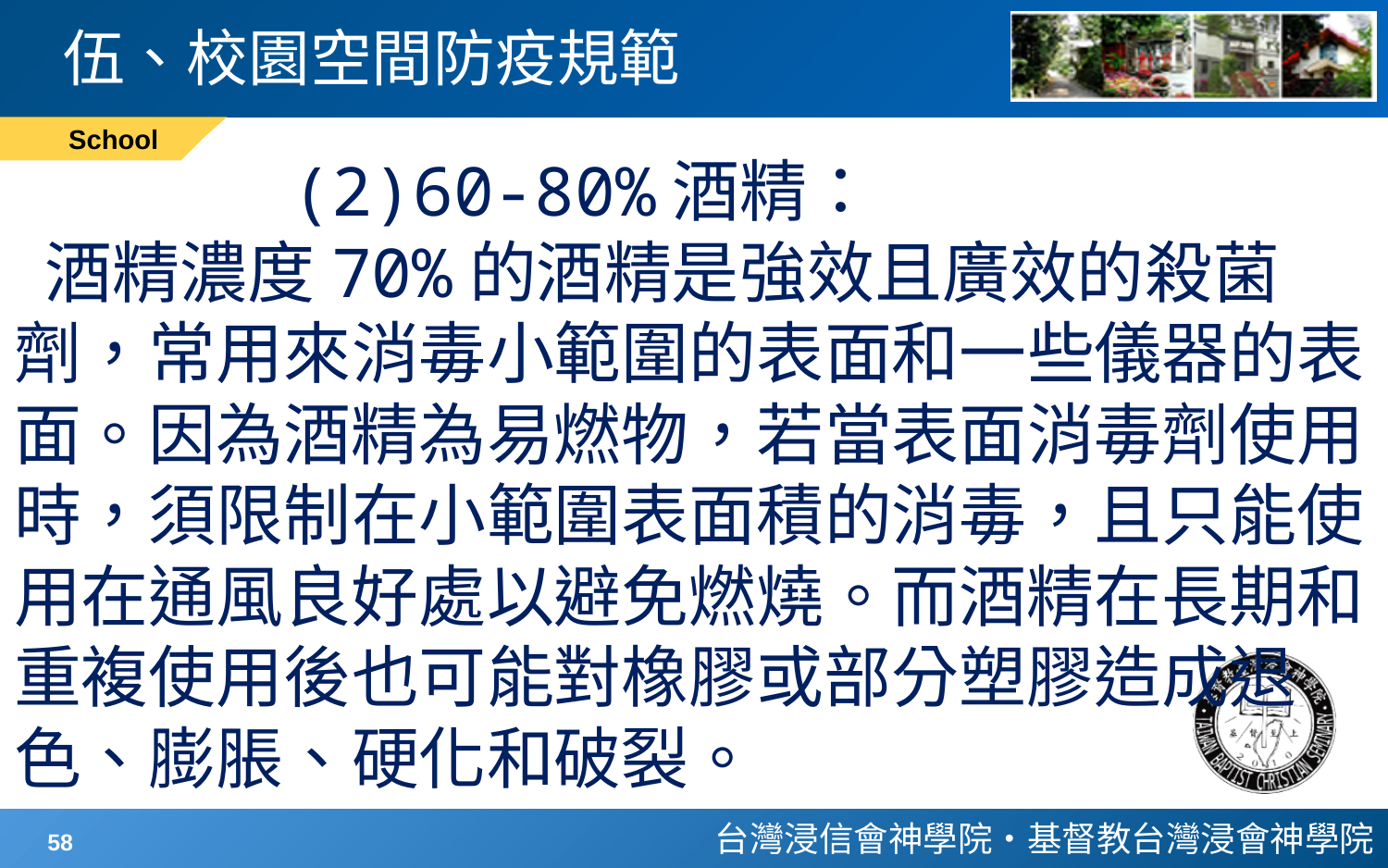

# 伍、校園空間防疫規範
School
(2)60-80%酒精：
 酒精濃度70%的酒精是強效且廣效的殺菌劑，常用來消毒小範圍的表面和一些儀器的表面。因為酒精為易燃物，若當表面消毒劑使用時，須限制在小範圍表面積的消毒，且只能使用在通風良好處以避免燃燒。而酒精在長期和重複使用後也可能對橡膠或部分塑膠造成退色、膨脹、硬化和破裂。